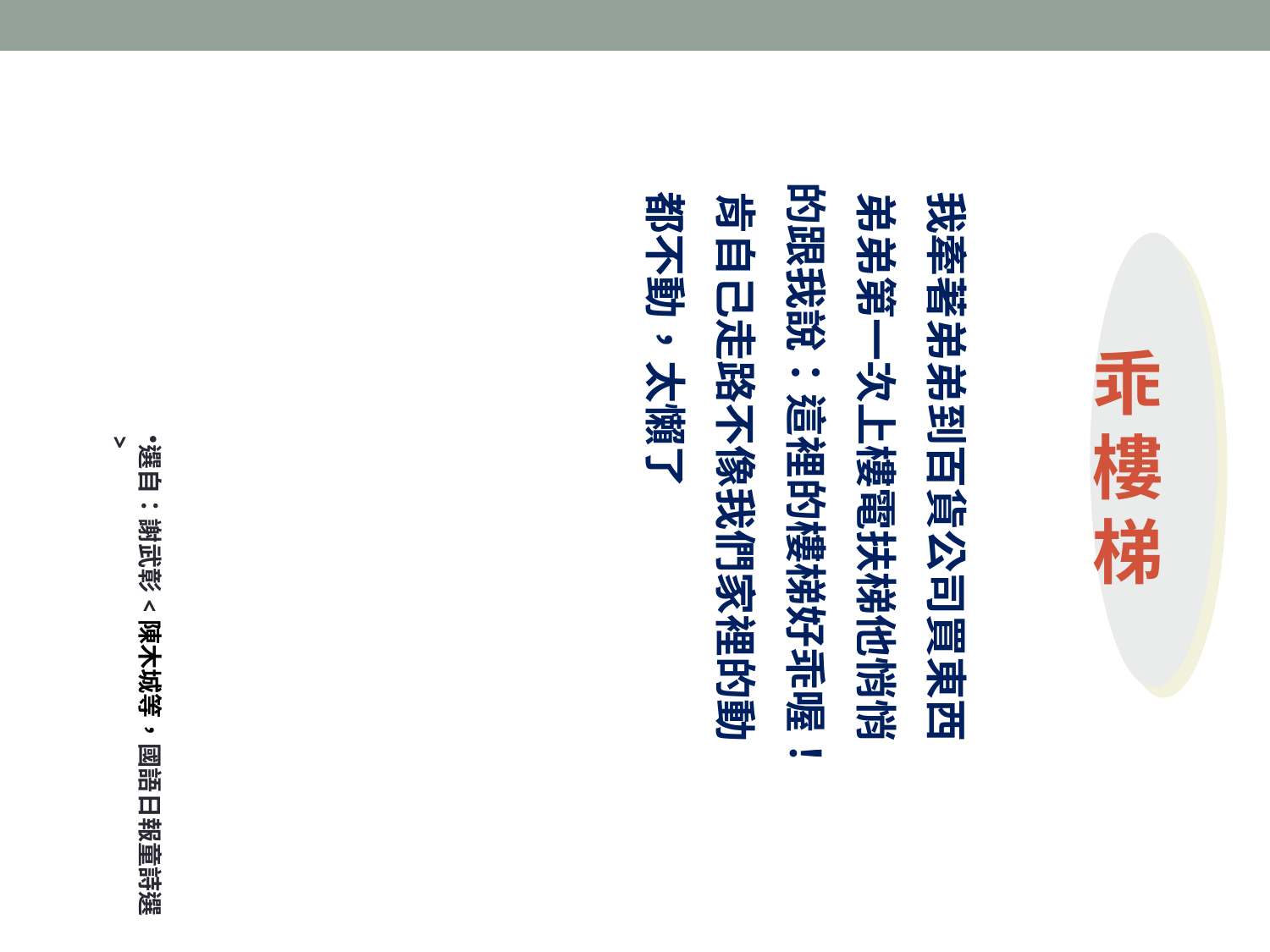

# 乖 樓 梯
          我牽著弟弟到百貨公司買東西
          弟弟第一次上樓電扶梯他悄悄
         的跟我說：這裡的樓梯好乖喔！
          肯自己走路不像我們家裡的動
          都不動，太懶了

選自：謝武彰<陳木城等，國語日報童詩選 >